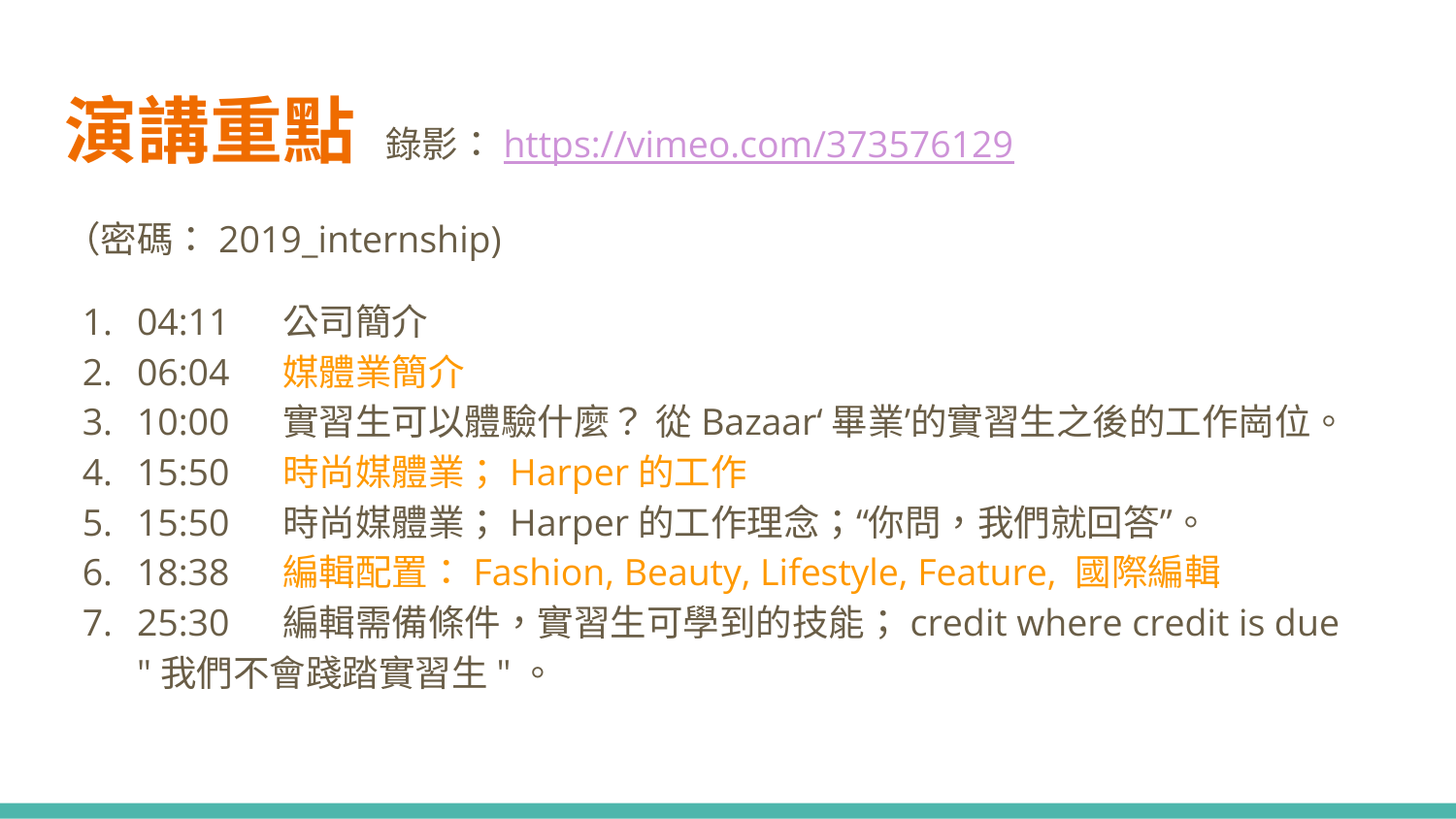

# 演講重點  錄影：https://vimeo.com/373576129
（密碼：2019_internship)
04:11	公司簡介
06:04	媒體業簡介
10:00	實習生可以體驗什麼？ 從Bazaar‘畢業’的實習生之後的工作崗位。
15:50	時尚媒體業；Harper的工作
15:50	時尚媒體業；Harper的工作理念；“你問，我們就回答”。
18:38	編輯配置：Fashion, Beauty, Lifestyle, Feature, 國際編輯
25:30	編輯需備條件，實習生可學到的技能；credit where credit is due "我們不會踐踏實習生"。